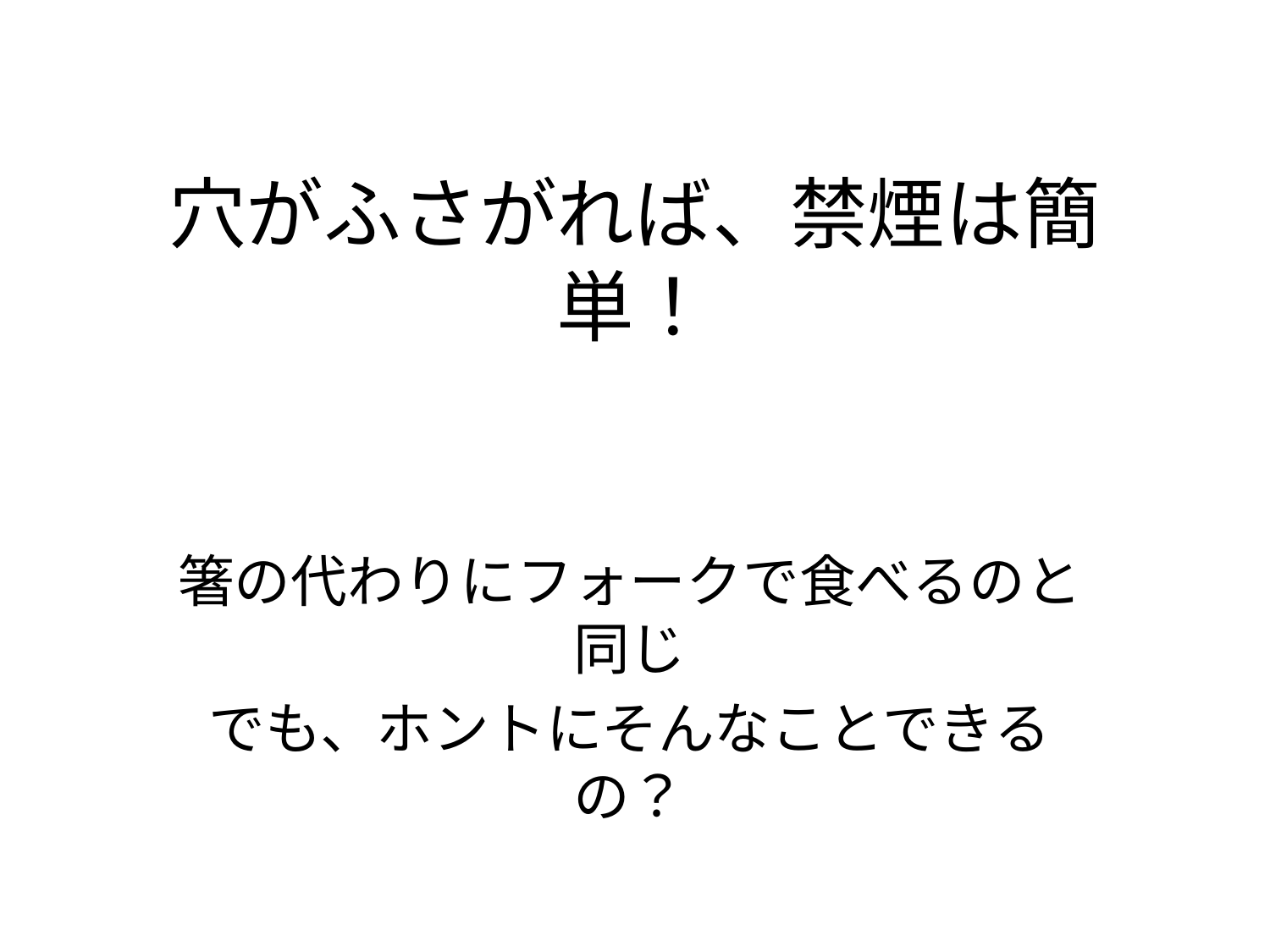

# 穴がふさがれば、禁煙は簡単！
箸の代わりにフォークで食べるのと同じ
でも、ホントにそんなことできるの？